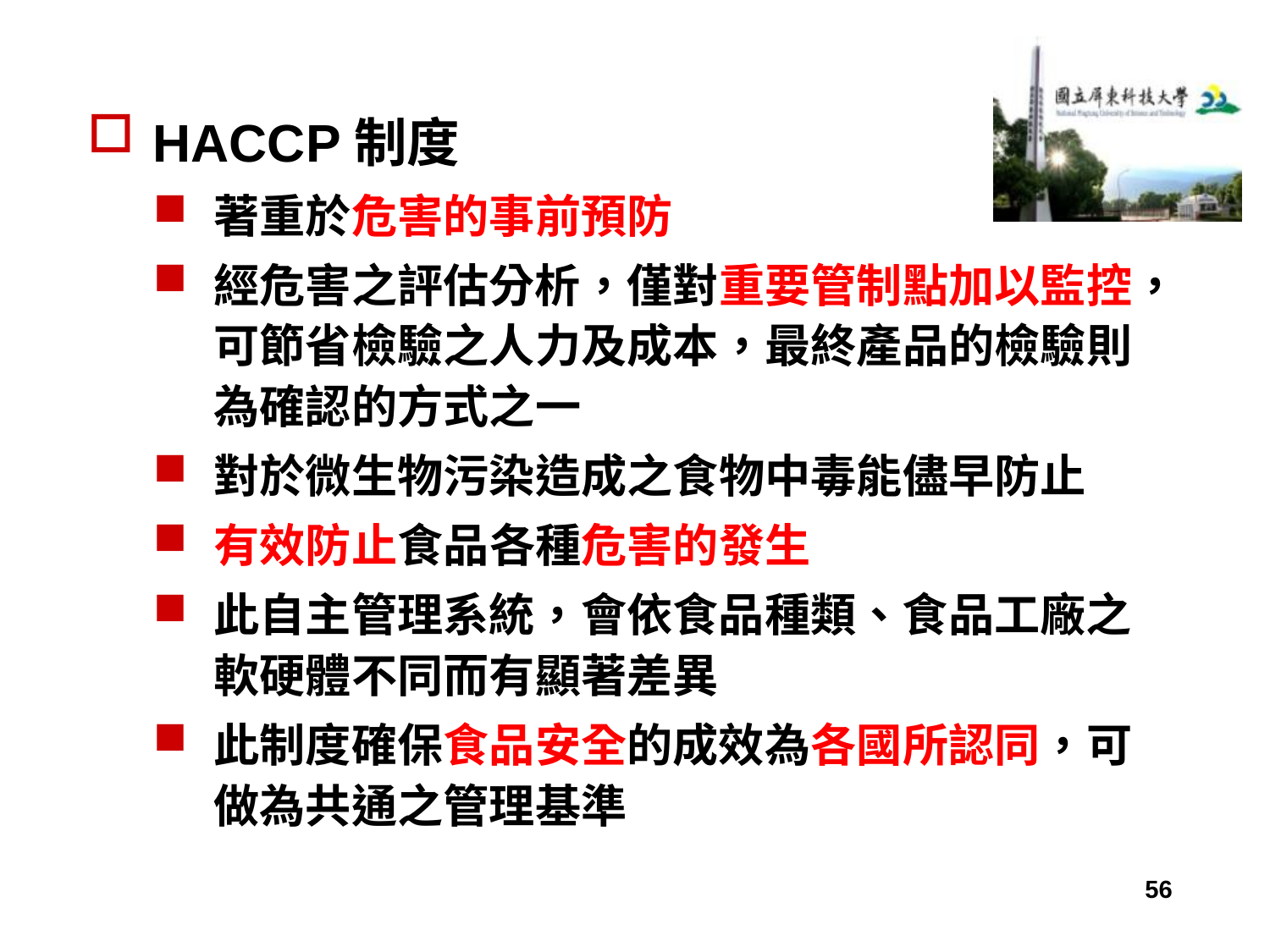

HACCP制度
著重於危害的事前預防
經危害之評估分析，僅對重要管制點加以監控，可節省檢驗之人力及成本，最終產品的檢驗則為確認的方式之一
對於微生物污染造成之食物中毒能儘早防止
有效防止食品各種危害的發生
此自主管理系統，會依食品種類、食品工廠之軟硬體不同而有顯著差異
此制度確保食品安全的成效為各國所認同，可做為共通之管理基準
56